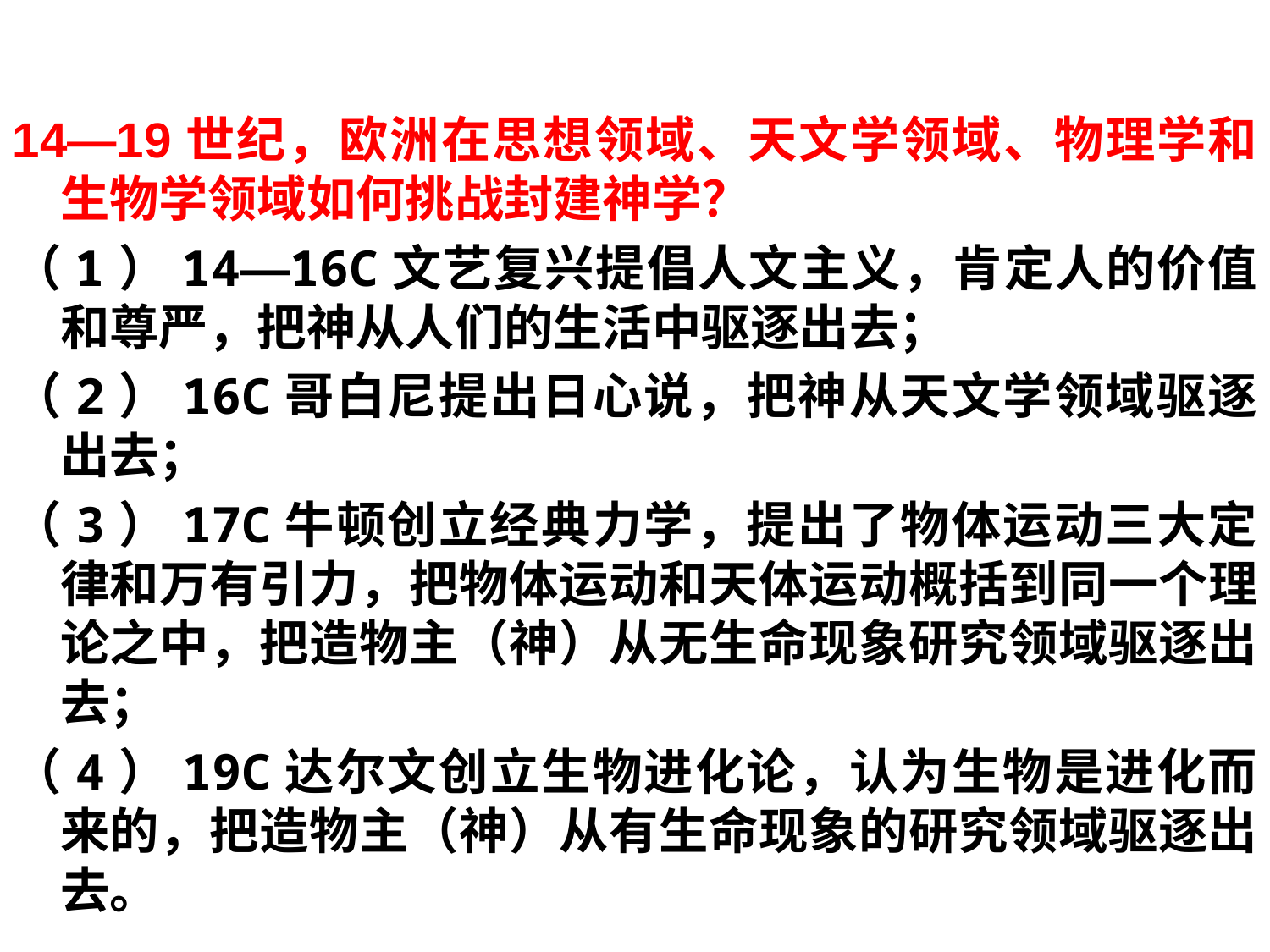

14—19世纪，欧洲在思想领域、天文学领域、物理学和生物学领域如何挑战封建神学？
（1）14—16C文艺复兴提倡人文主义，肯定人的价值和尊严，把神从人们的生活中驱逐出去；
（2）16C哥白尼提出日心说，把神从天文学领域驱逐出去；
（3）17C牛顿创立经典力学，提出了物体运动三大定律和万有引力，把物体运动和天体运动概括到同一个理论之中，把造物主（神）从无生命现象研究领域驱逐出去；
（4）19C达尔文创立生物进化论，认为生物是进化而来的，把造物主（神）从有生命现象的研究领域驱逐出去。